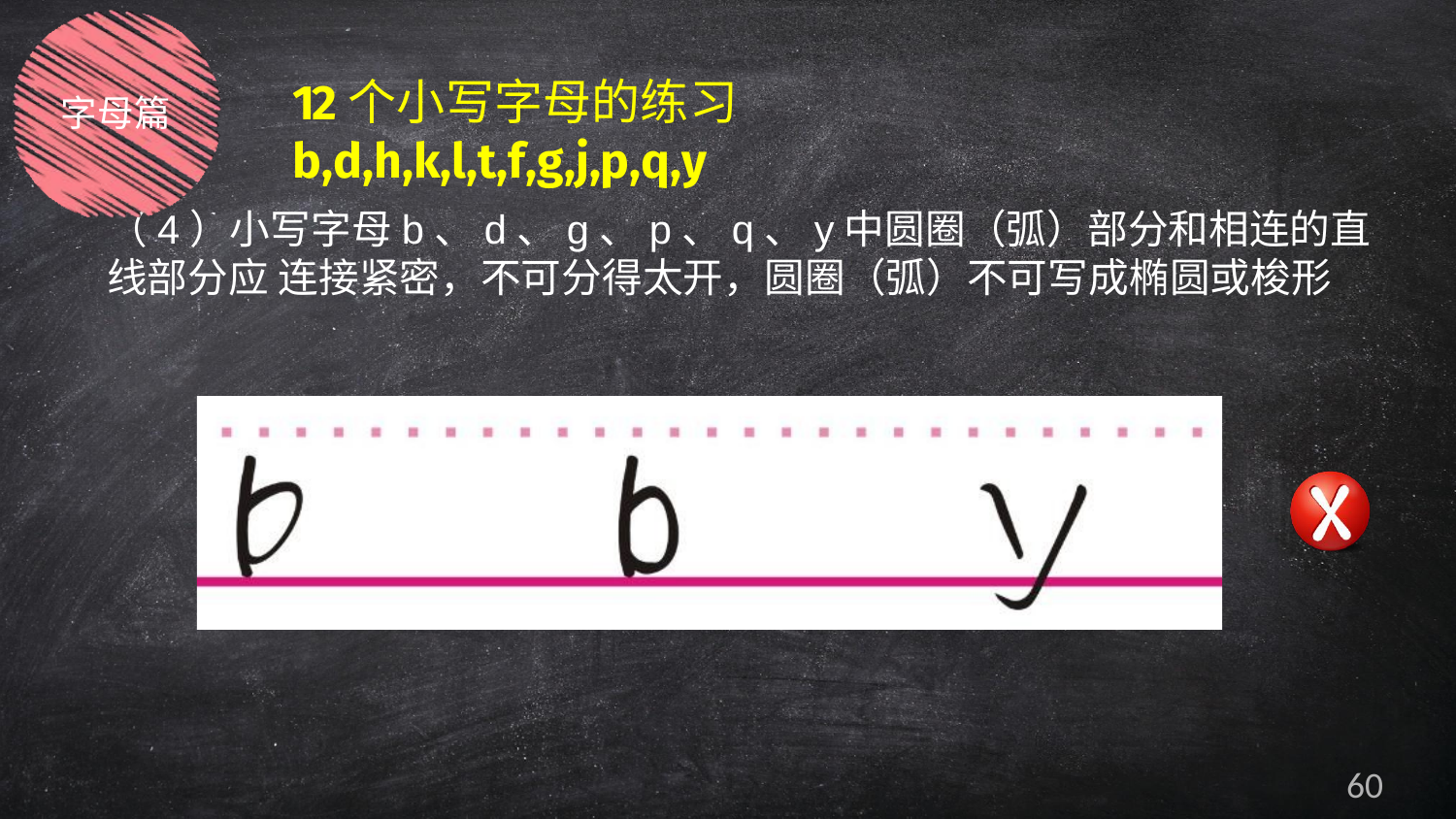

12个小写字母的练习b,d,h,k,l,t,f,g,j,p,q,y
字母篇
（4）小写字母b、d、g、p、q、y中圆圈（弧）部分和相连的直线部分应 连接紧密，不可分得太开，圆圈（弧）不可写成椭圆或梭形

60